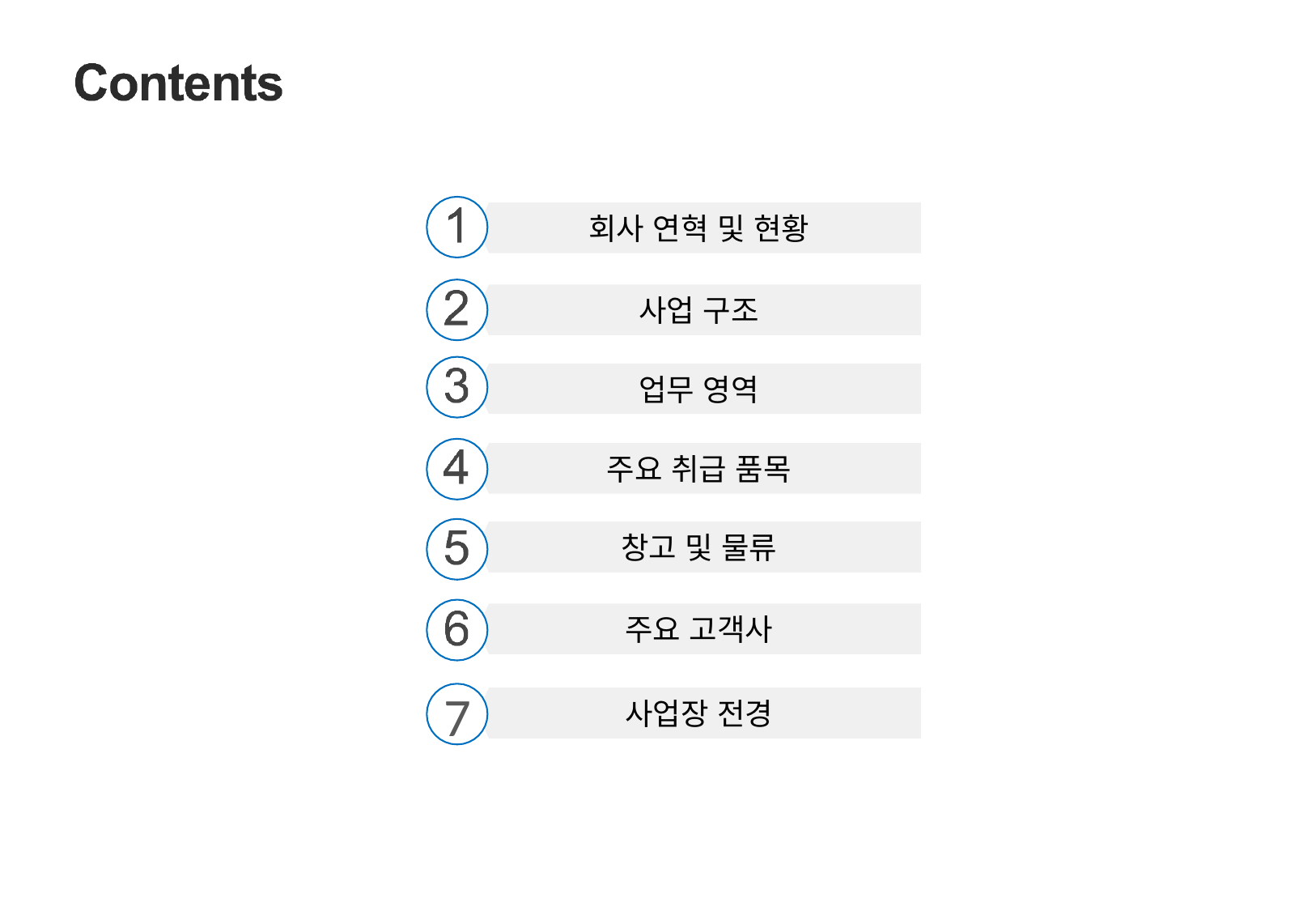

회사 연혁 및 현황

사업 구조

업무 영역

주요 취급 품목

창고 및 물류

주요 고객사

7

사업장 전경